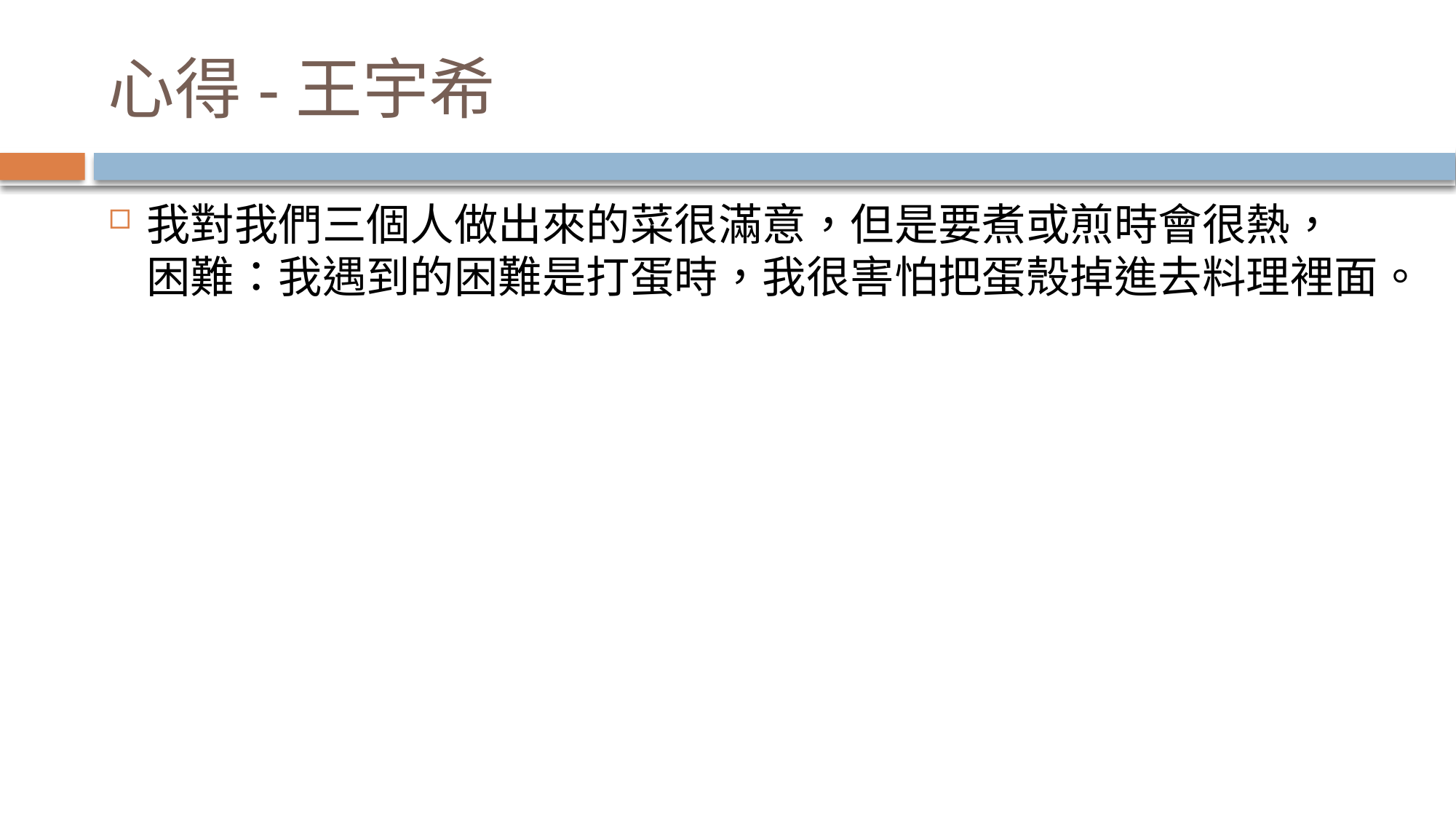

# 心得-王宇希
我對我們三個人做出來的菜很滿意，但是要煮或煎時會很熱，
困難：我遇到的困難是打蛋時，我很害怕把蛋殼掉進去料理裡面。